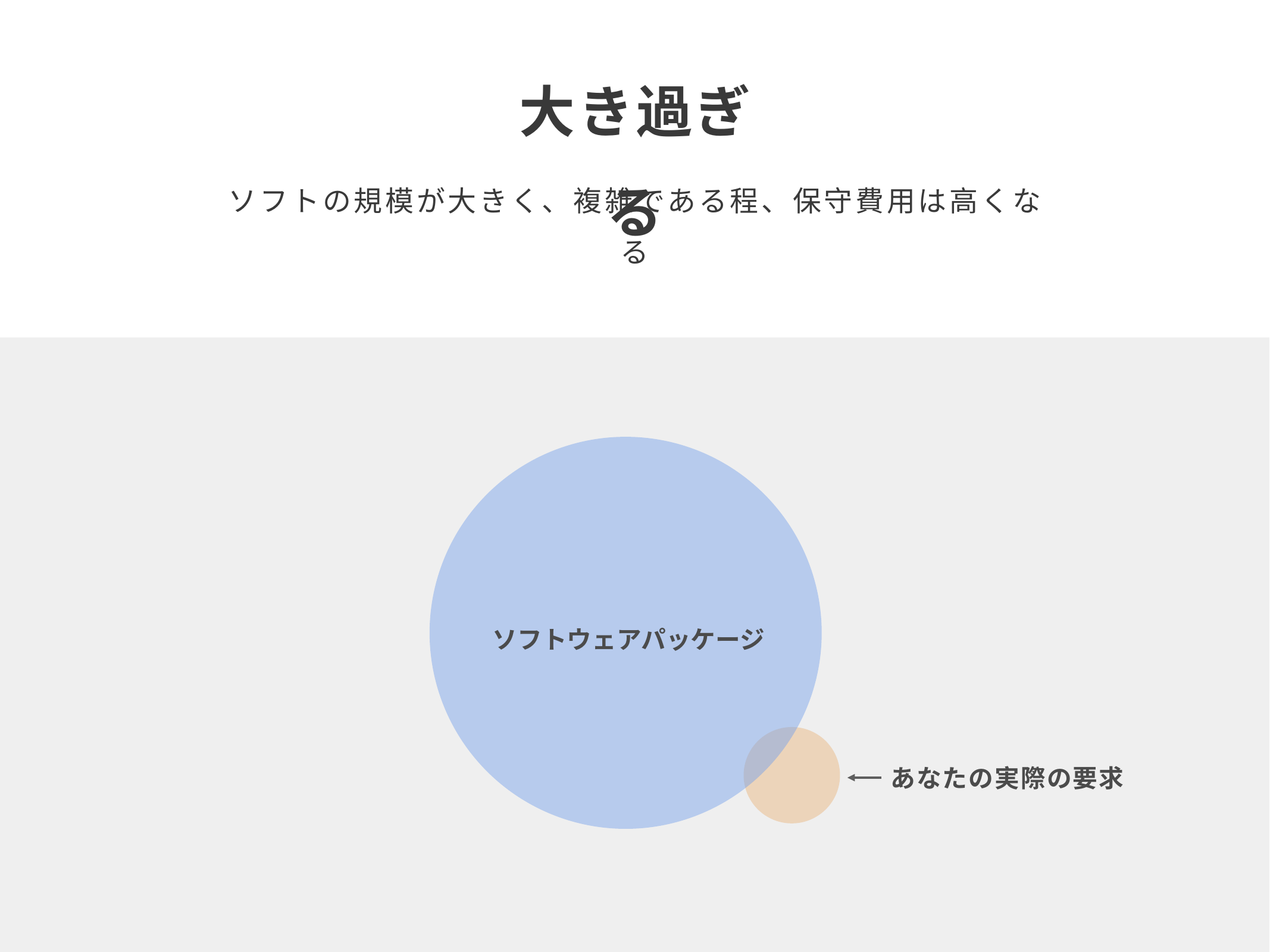

大き過ぎる
ソフトの規模が大きく、複雑である程、保守費用は高くなる

ソフトウェアパッケージ

あなたの実際の要求